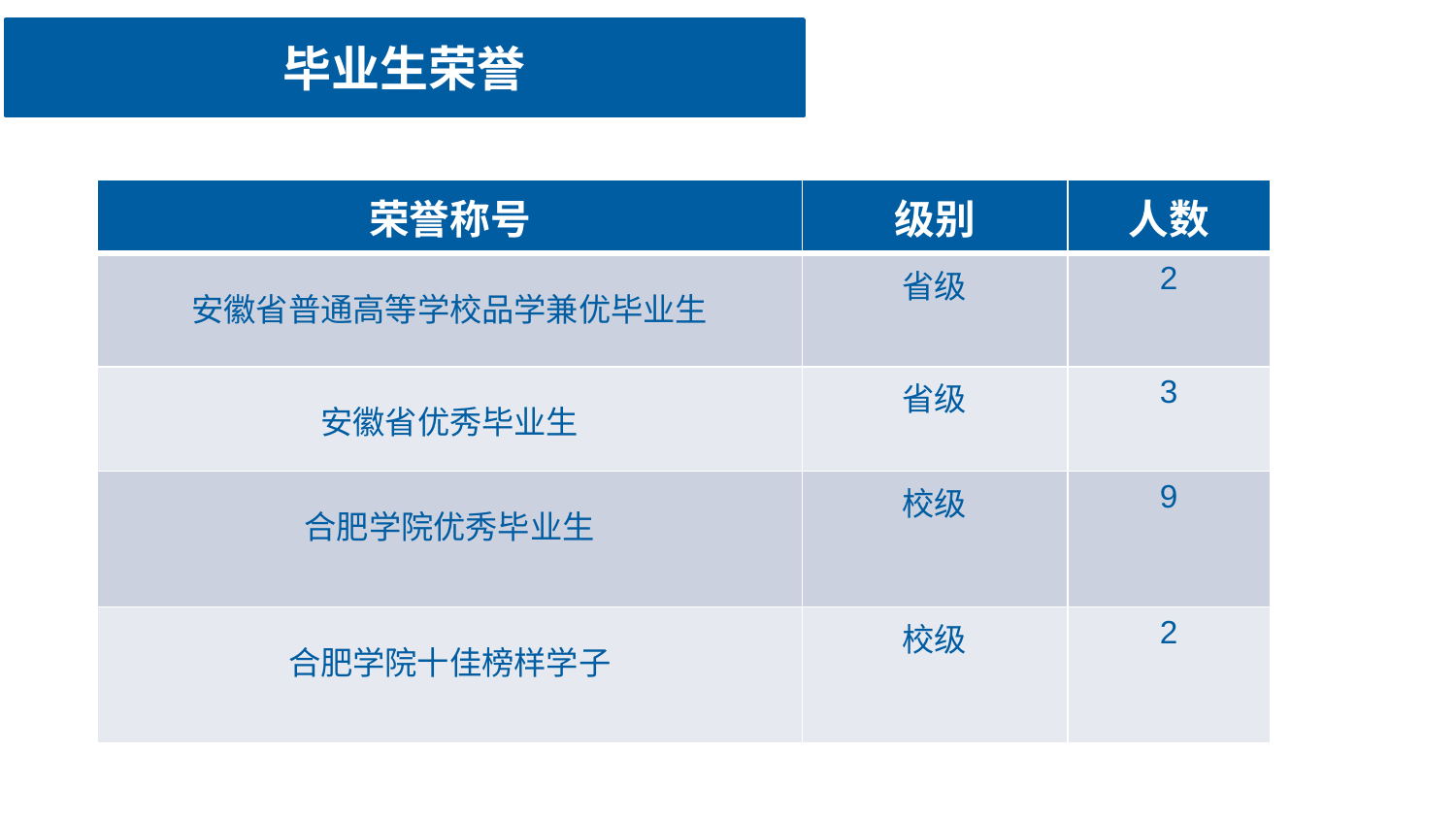

# 毕业生荣誉
| 荣誉称号 | 级别 | 人数 |
| --- | --- | --- |
| 安徽省普通高等学校品学兼优毕业生 | 省级 | 2 |
| 安徽省优秀毕业生 | 省级 | 3 |
| 合肥学院优秀毕业生 | 校级 | 9 |
| 合肥学院十佳榜样学子 | 校级 | 2 |